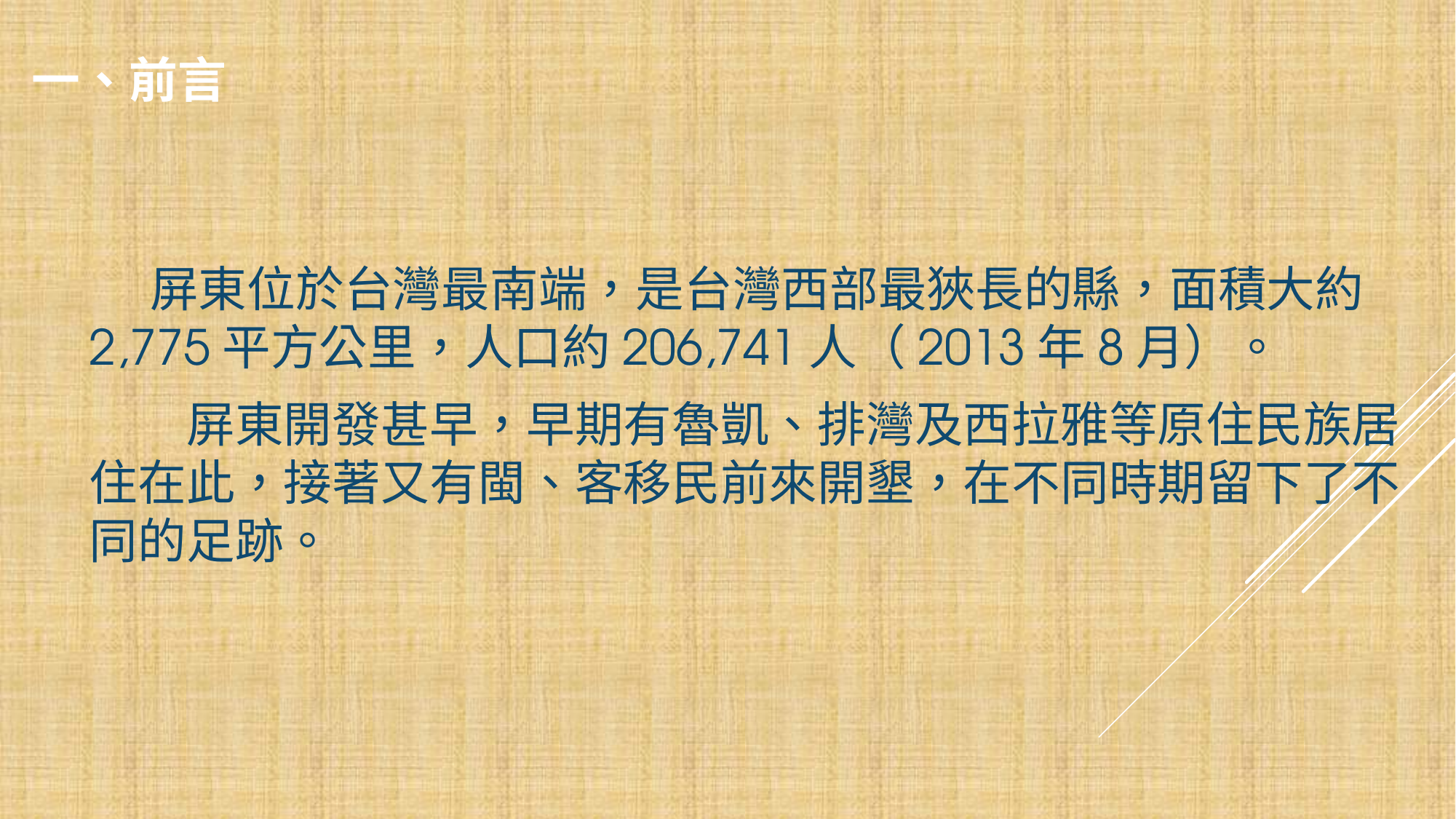

# 一、前言
　　屏東位於台灣最南端，是台灣西部最狹長的縣，面積大約2,775平方公里，人口約206,741人（2013年8月）。
　　屏東開發甚早，早期有魯凱、排灣及西拉雅等原住民族居住在此，接著又有閩、客移民前來開墾，在不同時期留下了不同的足跡。